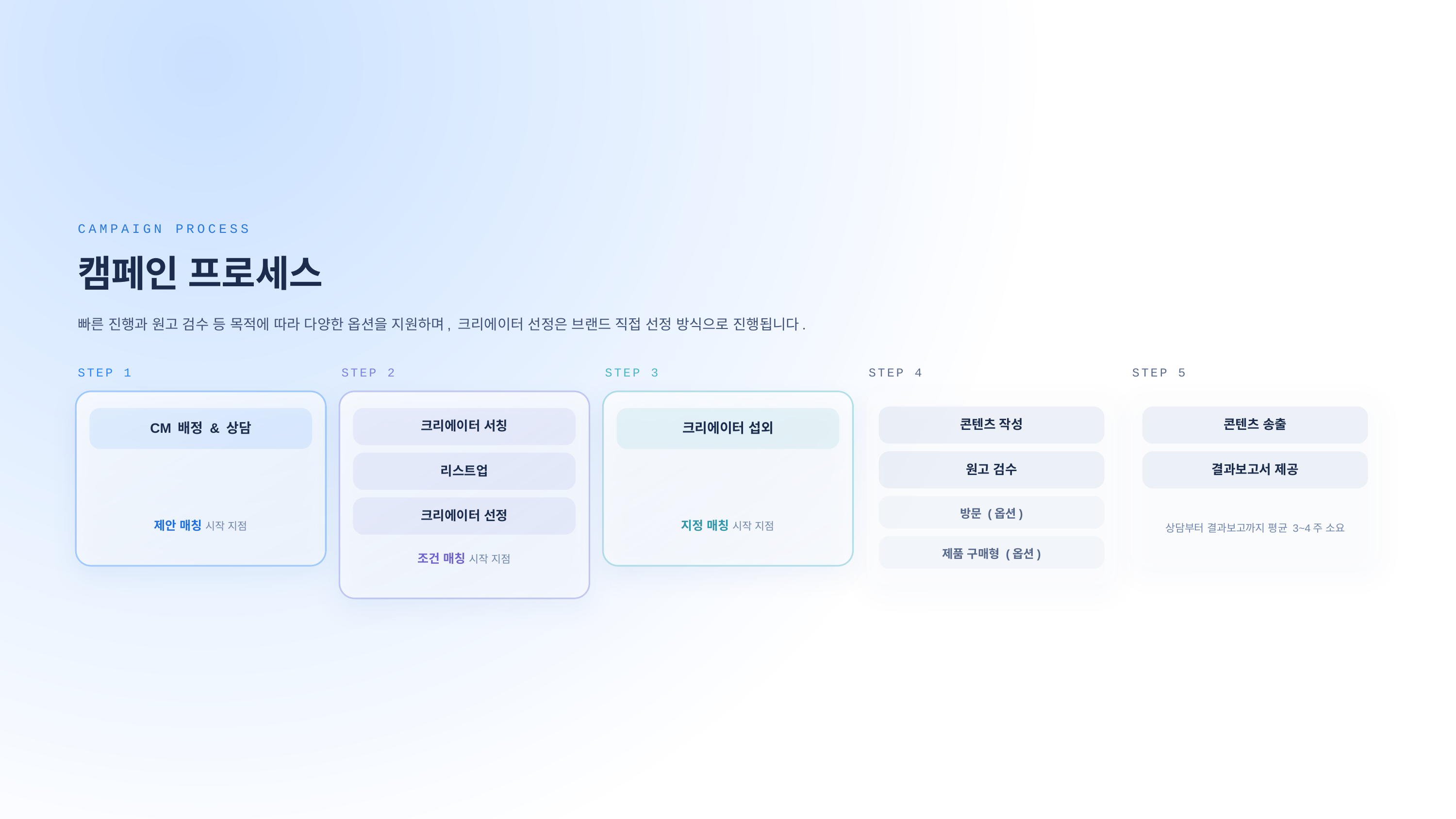

CAMPAIGN PROCESS
캠페인 프로세스
빠른 진행과 원고 검수 등 목적에 따라 다양한 옵션을 지원하며, 크리에이터 선정은 브랜드 직접 선정 방식으로 진행됩니다.
STEP 1
STEP 2
STEP 3
STEP 4
STEP 5

콘텐츠 작성
콘텐츠 송출
크리에이터 서칭
CM 배정 & 상담
크리에이터 섭외

원고 검수
결과보고서 제공
리스트업

방문 (옵션)
크리에이터 선정
제안 매칭 시작 지점
지정 매칭 시작 지점
상담부터 결과보고까지 평균 3~4주 소요

제품 구매형 (옵션)
조건 매칭 시작 지점